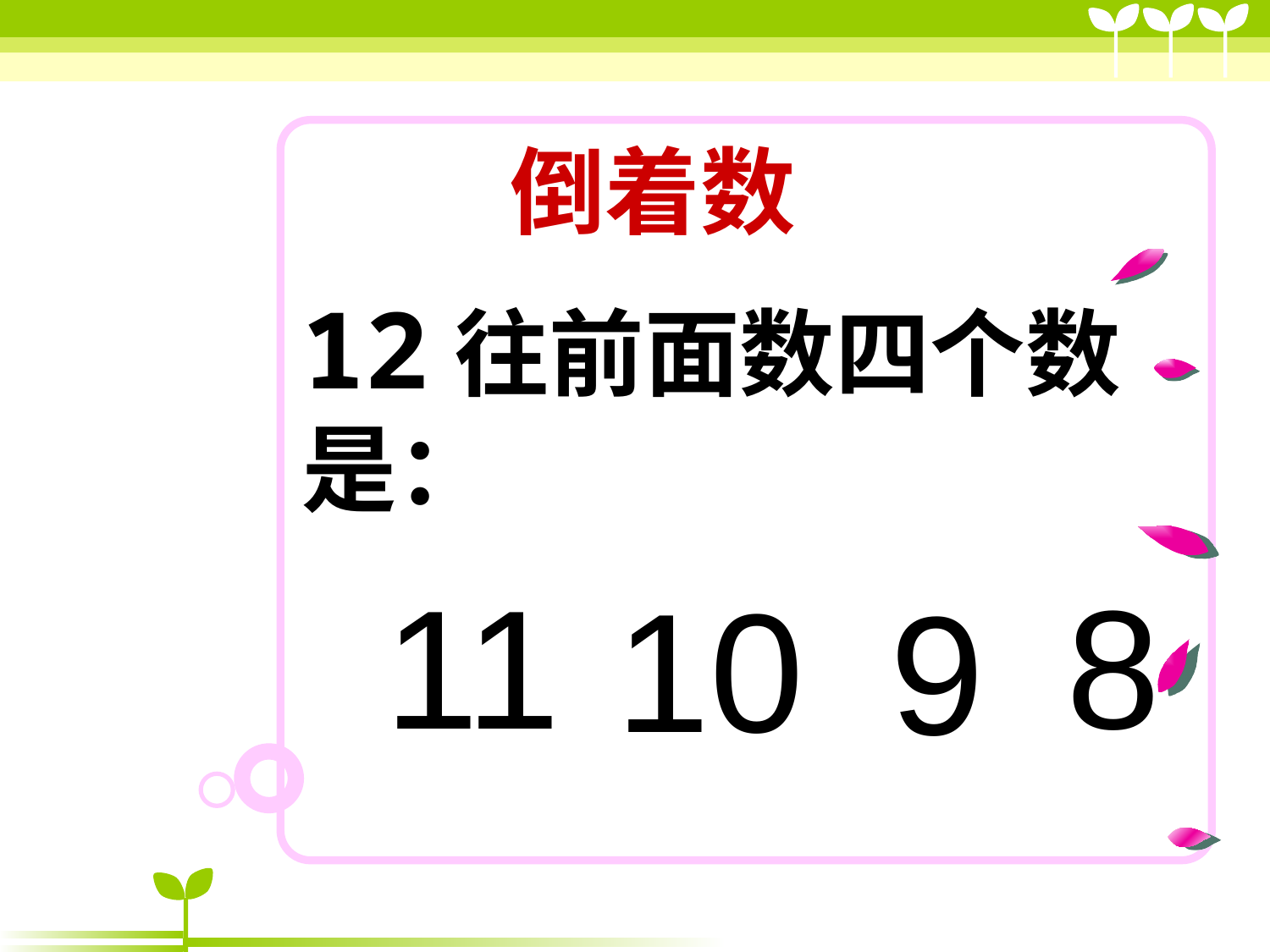

# 倒着数

12往前面数四个数是：

11
 8
10
9